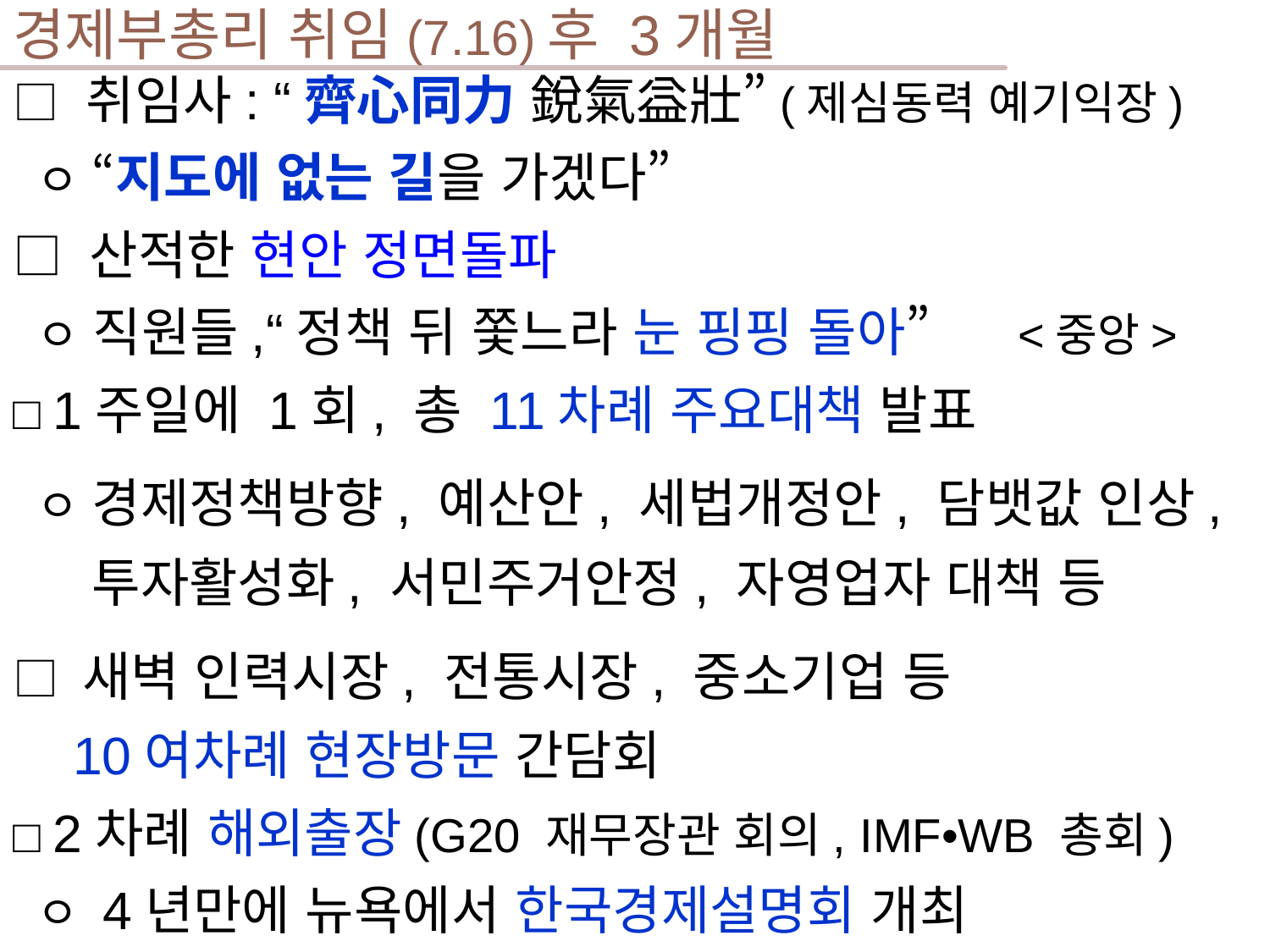

# 경제부총리 취임(7.16)후 3개월
□ 취임사: “齊心同力 銳氣益壯”(제심동력 예기익장)
 ㅇ “지도에 없는 길을 가겠다”
□ 산적한 현안 정면돌파
 ㅇ 직원들,“정책 뒤 쫓느라 눈 핑핑 돌아”     <중앙>
□ 1주일에 1회, 총 11차례 주요대책 발표
 ㅇ 경제정책방향, 예산안, 세법개정안, 담뱃값 인상, 투자활성화, 서민주거안정, 자영업자 대책 등
□ 새벽 인력시장, 전통시장, 중소기업 등
10여차례 현장방문 간담회
□ 2차례 해외출장(G20 재무장관 회의, IMF•WB 총회)
 ㅇ 4년만에 뉴욕에서 한국경제설명회 개최